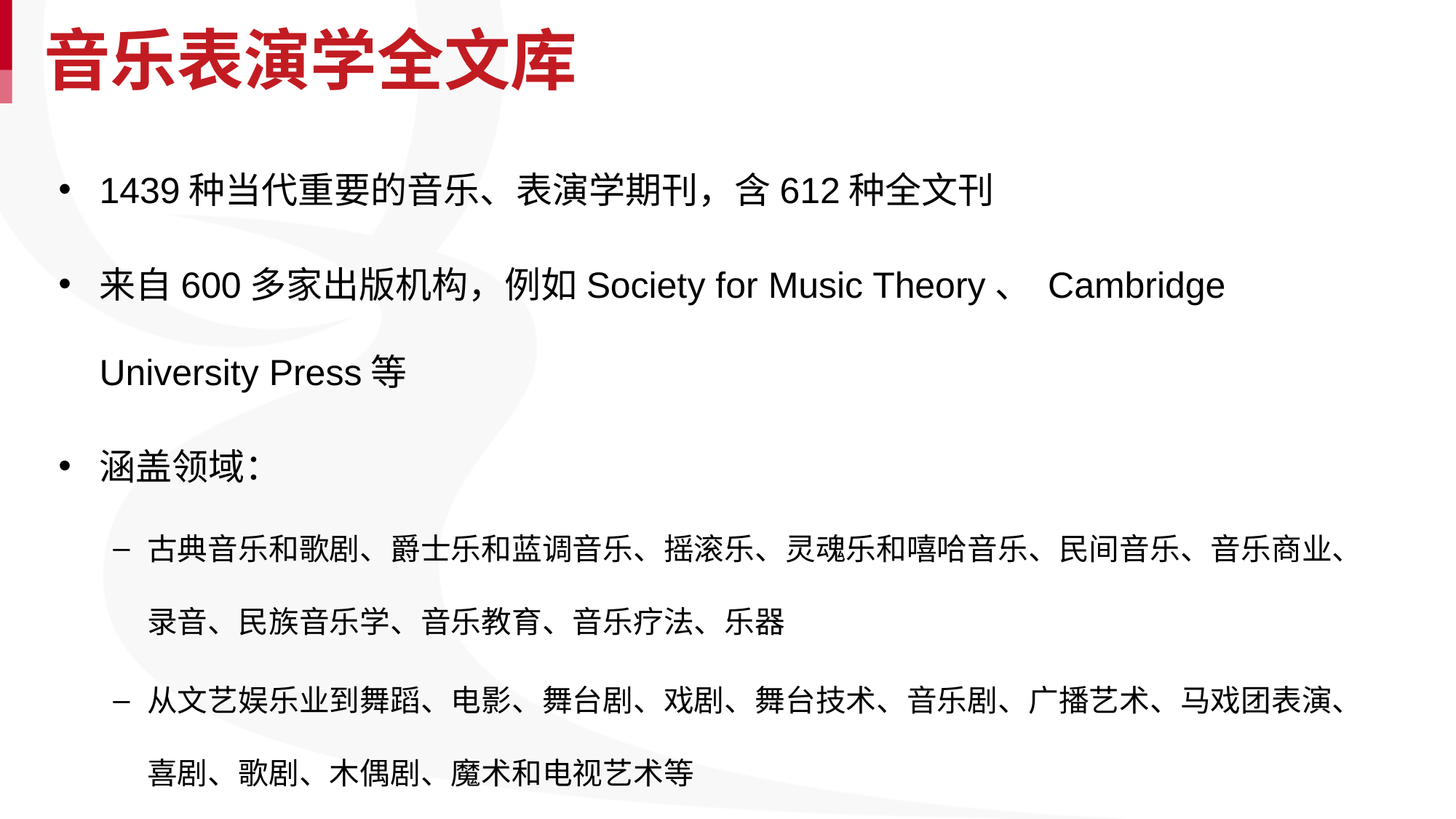

# 音乐表演学全文库
1439种当代重要的音乐、表演学期刊，含612种全文刊
来自600多家出版机构，例如Society for Music Theory、 Cambridge University Press等
涵盖领域：
古典音乐和歌剧、爵士乐和蓝调音乐、摇滚乐、灵魂乐和嘻哈音乐、民间音乐、音乐商业、录音、民族音乐学、音乐教育、音乐疗法、乐器
从文艺娱乐业到舞蹈、电影、舞台剧、戏剧、舞台技术、音乐剧、广播艺术、马戏团表演、喜剧、歌剧、木偶剧、魔术和电视艺术等